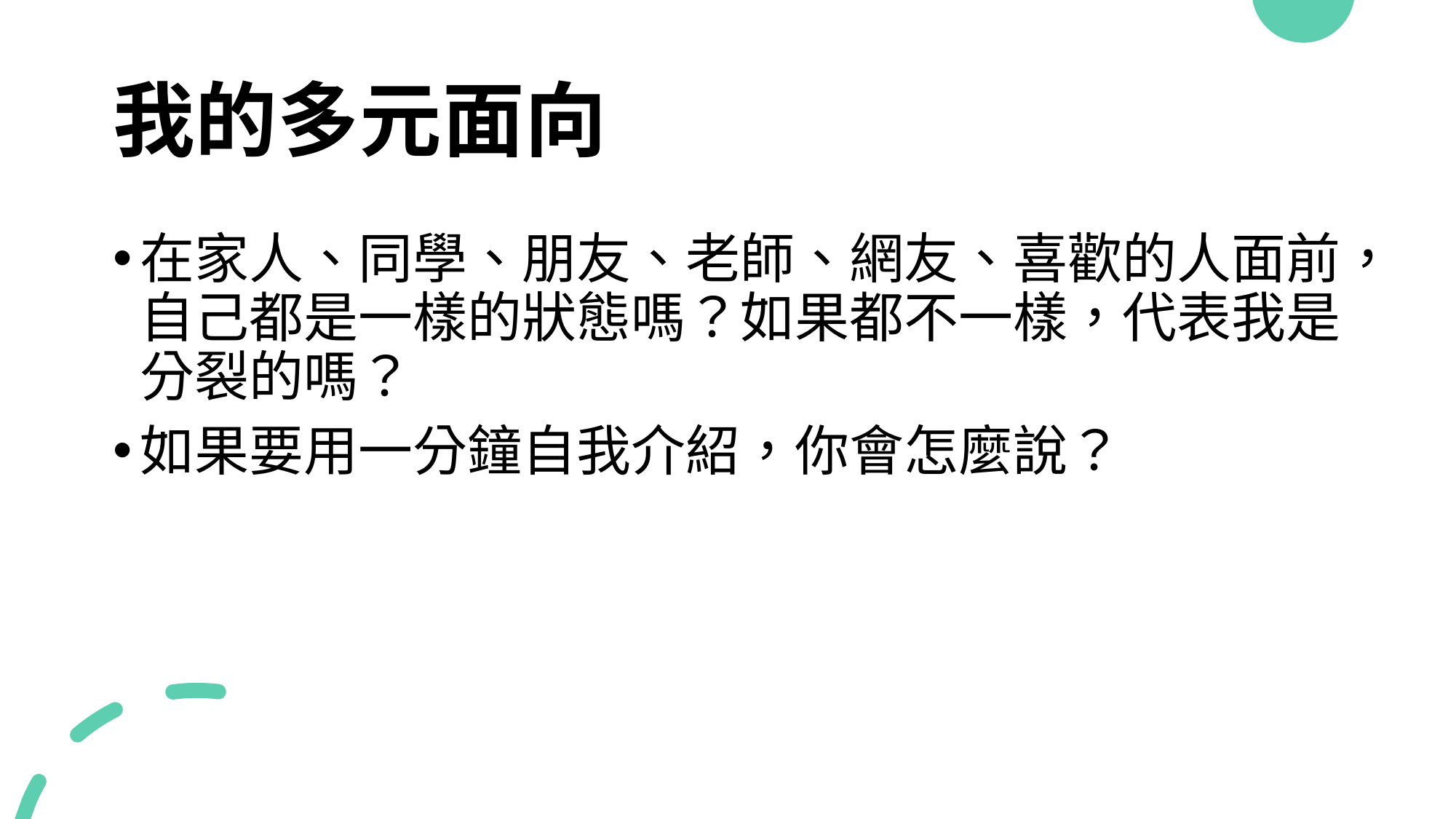

# 我的多元面向
在家人、同學、朋友、老師、網友、喜歡的人面前，自己都是一樣的狀態嗎？如果都不一樣，代表我是分裂的嗎？
如果要用一分鐘自我介紹，你會怎麼說？